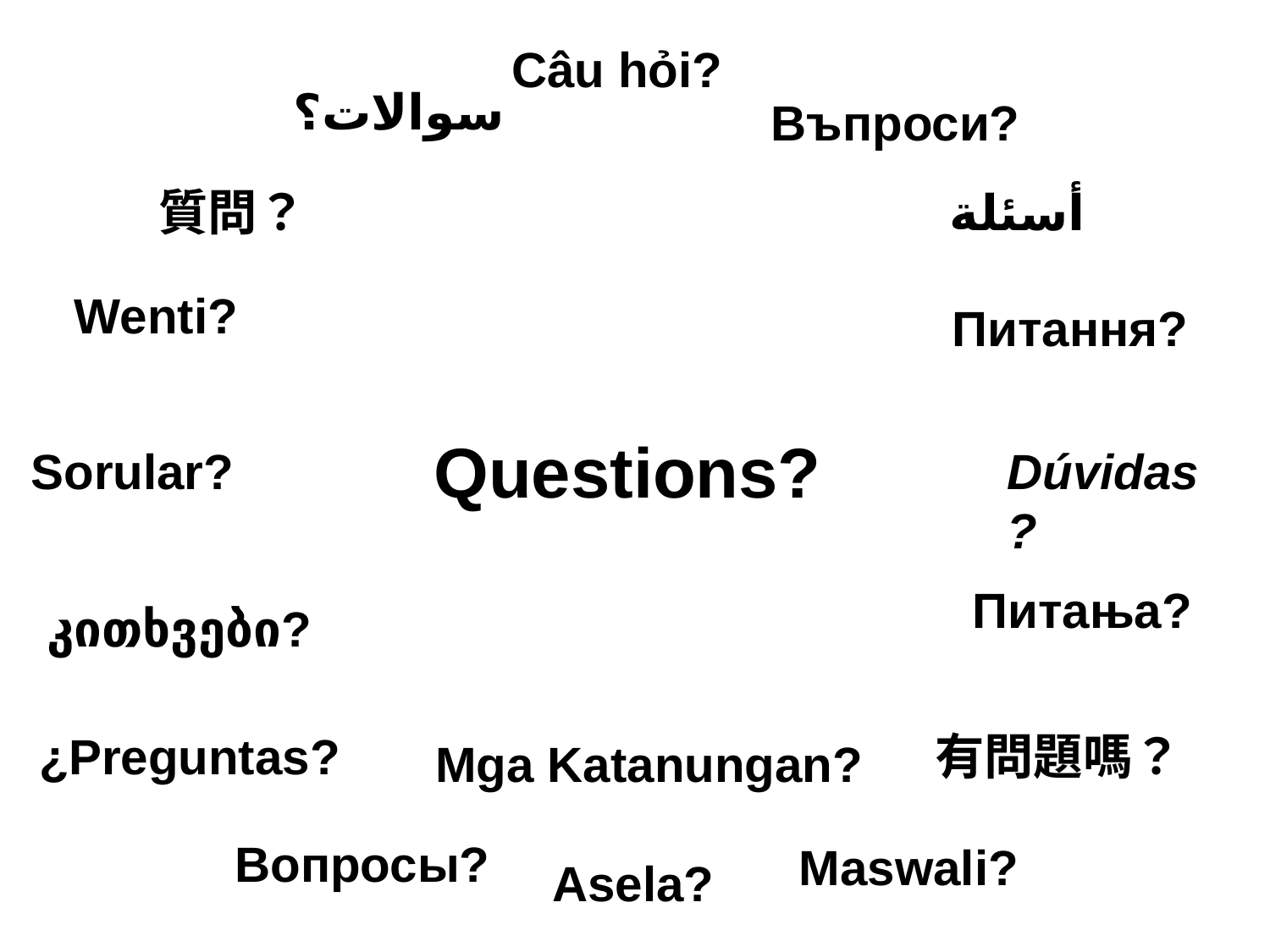

Câu hỏi?
سوالات؟
Въпроси?
 أسئلة
質問？
Wenti?
Питання?
Questions?
Sorular?
Dúvidas?
Питања?
კითხვები?
有問題嗎？
¿Preguntas?
Mga Katanungan?
Вопросы?
Maswali?
Asela?